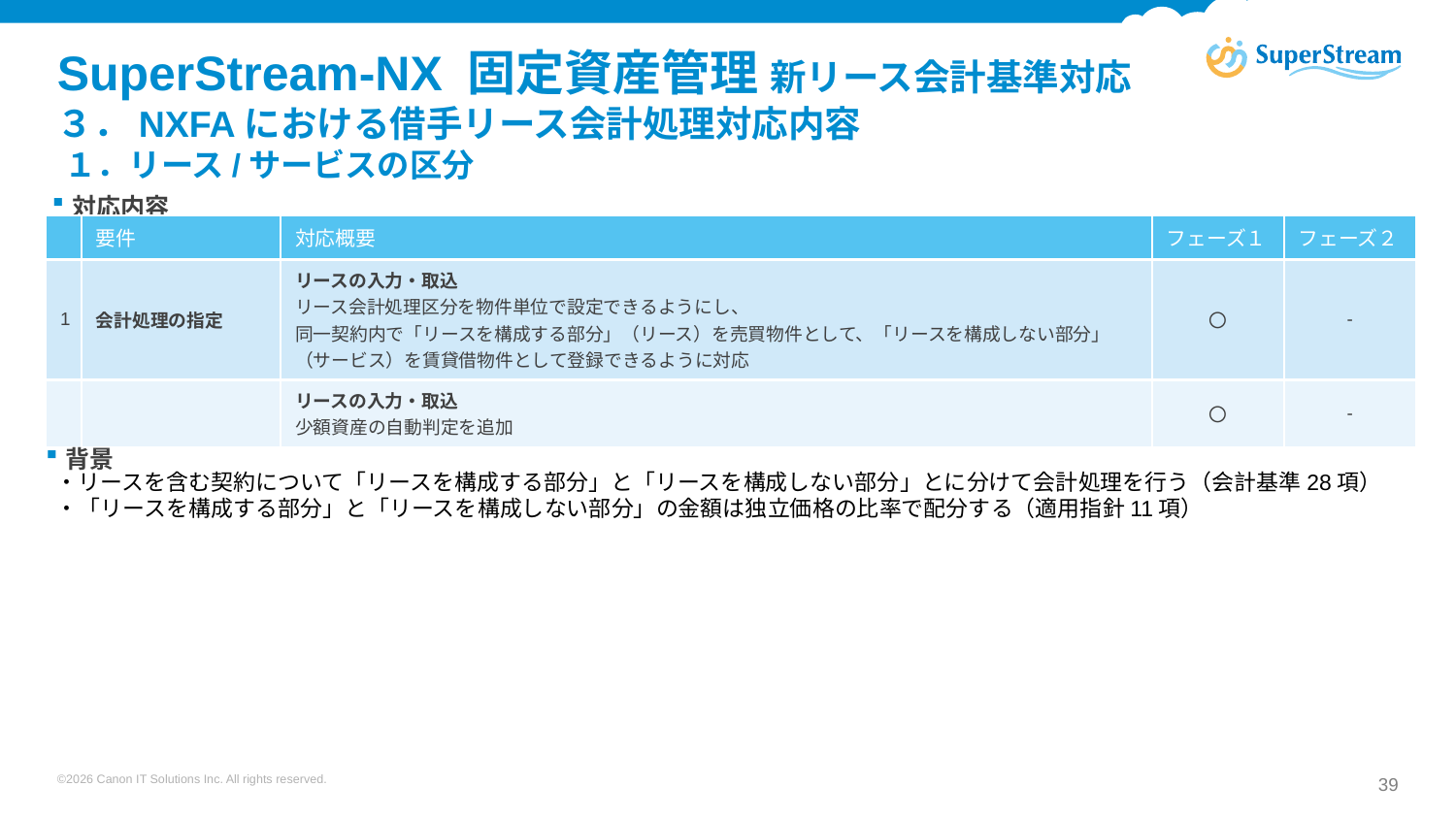

# SuperStream-NX 固定資産管理 新リース会計基準対応 ３．NXFAにおける借手リース会計処理対応内容 １．リース/サービスの区分
対応内容
|  | 要件 | 対応概要 | フェーズ１ | フェーズ２ |
| --- | --- | --- | --- | --- |
| 1 | 会計処理の指定 | リースの入力・取込　　　　 リース会計処理区分を物件単位で設定できるようにし、 同一契約内で「リースを構成する部分」（リース）を売買物件として、「リースを構成しない部分」（サービス）を賃貸借物件として登録できるように対応 | 〇 | - |
|  |  | リースの入力・取込 少額資産の自動判定を追加 | 〇 | - |
背景
・リースを含む契約について「リースを構成する部分」と「リースを構成しない部分」とに分けて会計処理を行う（会計基準28項）
・「リースを構成する部分」と「リースを構成しない部分」の金額は独立価格の比率で配分する（適用指針11項）
©2026 Canon IT Solutions Inc. All rights reserved.
39